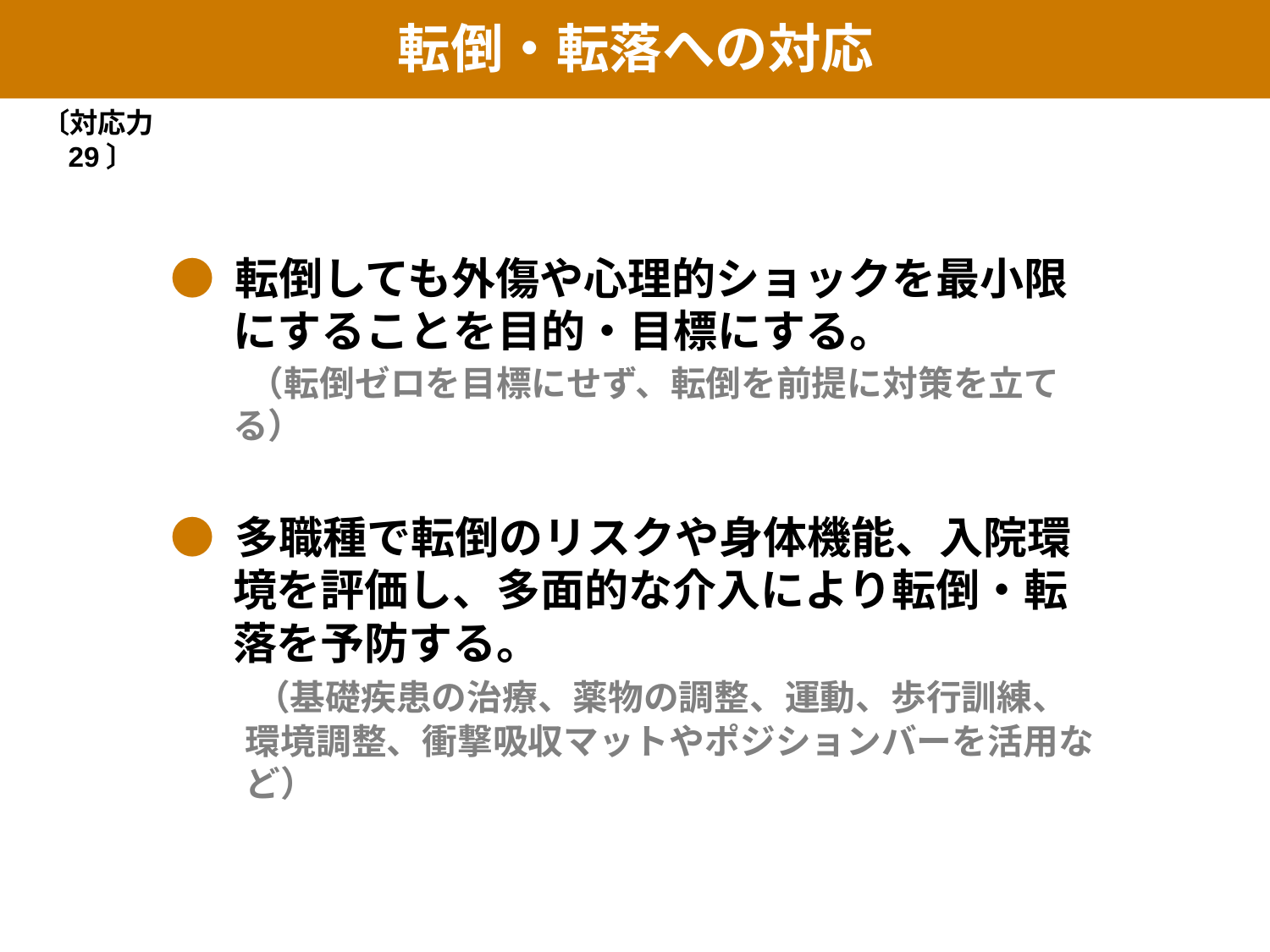

転倒・転落への対応
〔対応力29〕
● 転倒しても外傷や心理的ショックを最小限にすることを目的・目標にする。
　　 （転倒ゼロを目標にせず、転倒を前提に対策を立てる）

● 多職種で転倒のリスクや身体機能、入院環境を評価し、多面的な介入により転倒・転落を予防する。
　　（基礎疾患の治療、薬物の調整、運動、歩行訓練、環境調整、衝撃吸収マットやポジションバーを活用など）